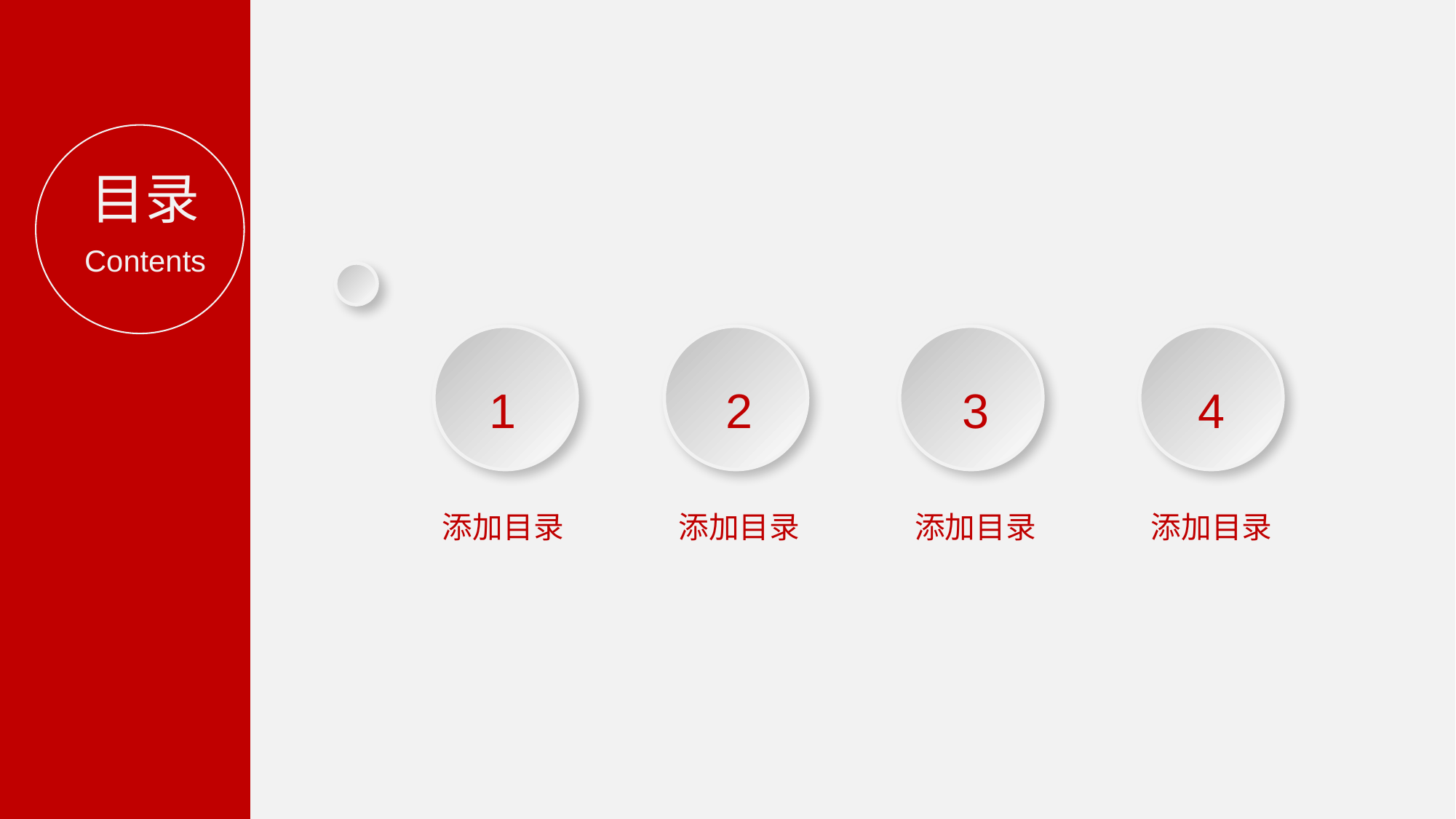

目录
Contents

1
添加目录
2
添加目录
3
添加目录
4
添加目录